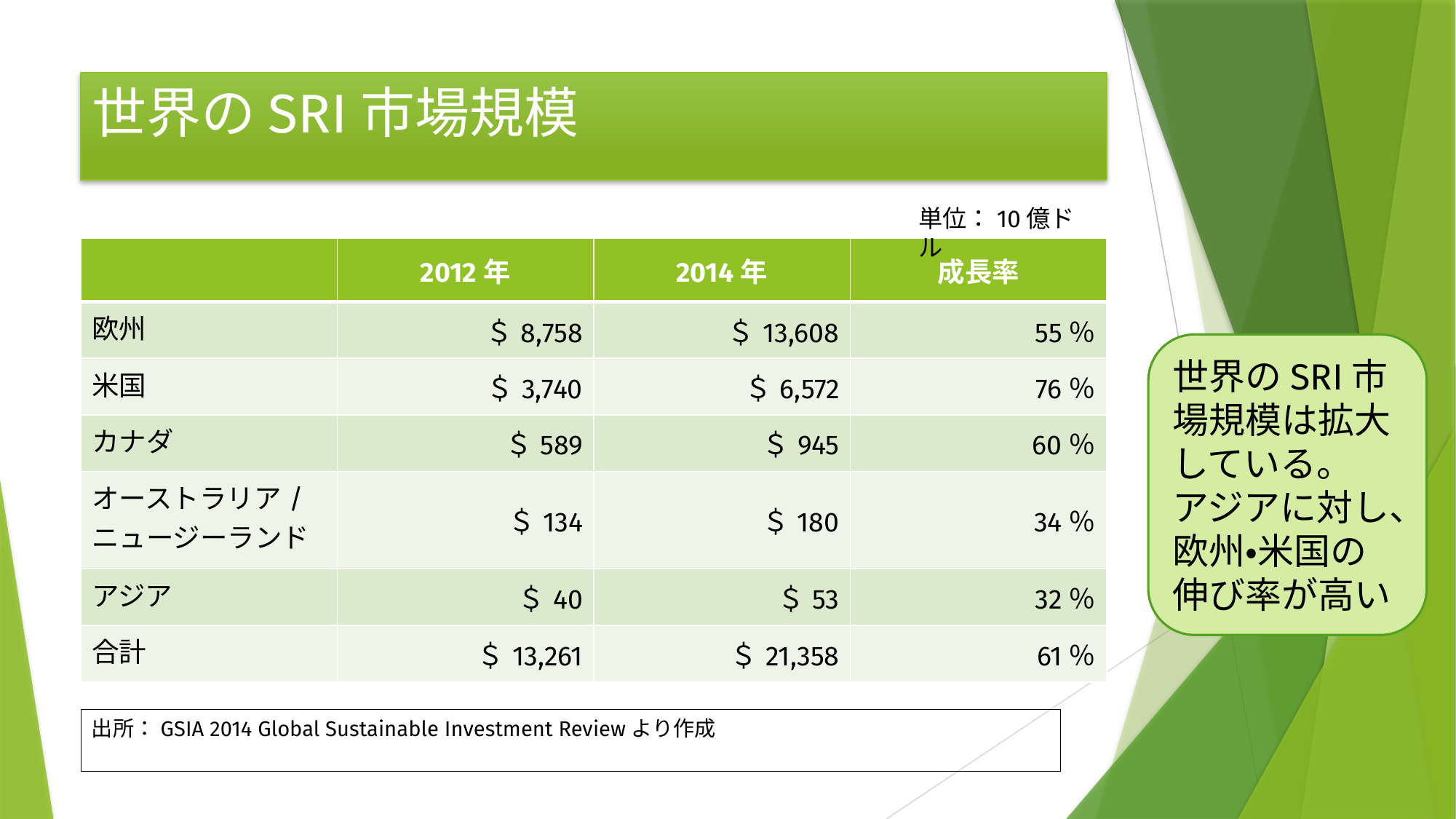

# 世界のSRI市場規模
単位：10億ドル
|  | 2012年 | 2014年 | 成長率 |
| --- | --- | --- | --- |
| 欧州 | ＄8,758 | ＄13,608 | 55％ |
| 米国 | ＄3,740 | ＄6,572 | 76％ |
| カナダ | ＄589 | ＄945 | 60％ |
| オーストラリア/ ニュージーランド | ＄134 | ＄180 | 34％ |
| アジア | ＄40 | ＄53 | 32％ |
| 合計 | ＄13,261 | ＄21,358 | 61％ |
世界のSRI市場規模は拡大している。
アジアに対し、欧州・米国の伸び率が高い
出所：GSIA 2014 Global Sustainable Investment Reviewより作成